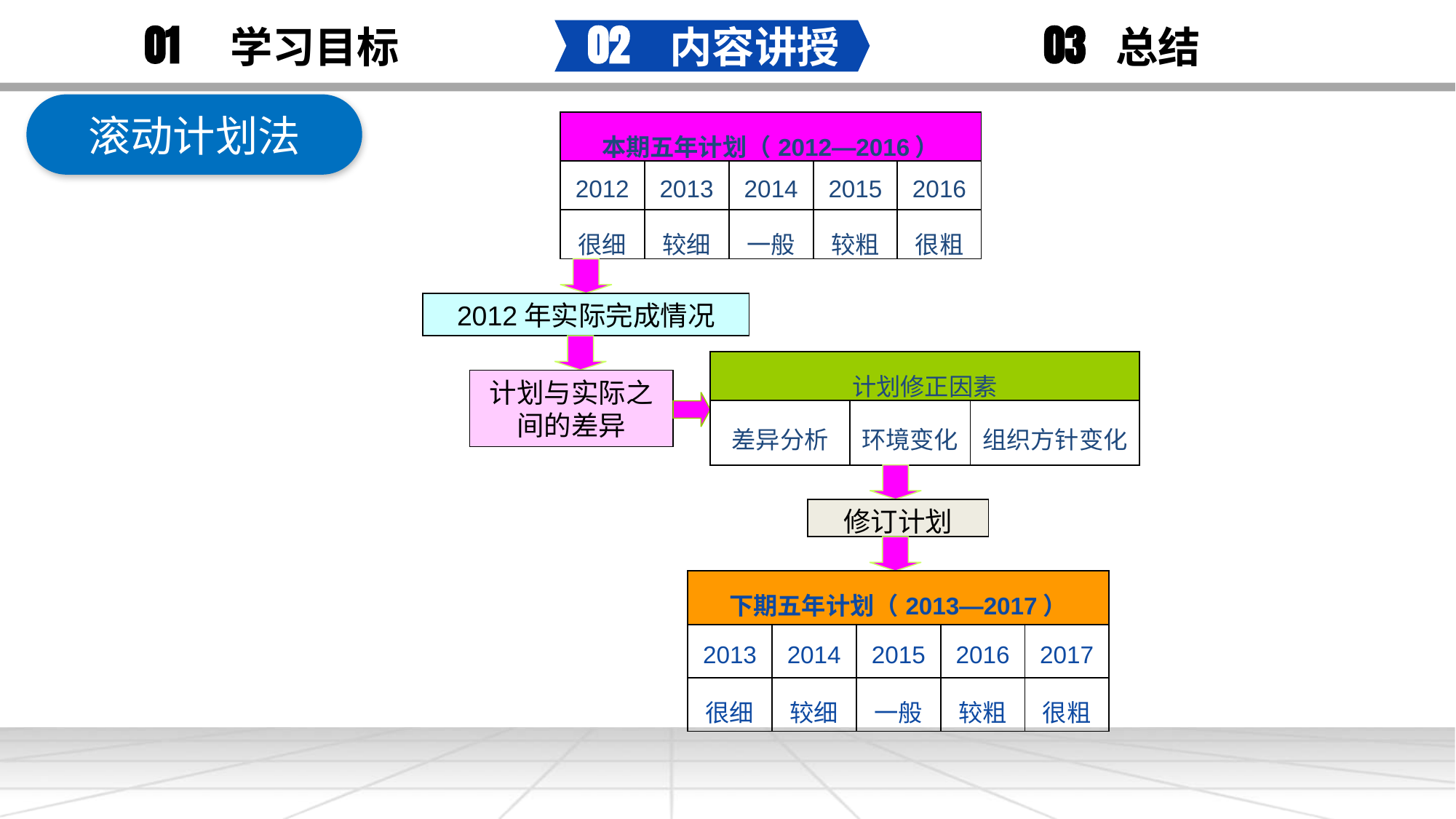

02   内容讲授
03  总结
01    学习目标

滚动计划法
滚动计划法
| 本期五年计划（2012—2016） |  |  |  |  |
| --- | --- | --- | --- | --- |
| 2012 | 2013 | 2014 | 2015 | 2016 |
| 很细 | 较细 | 一般 | 较粗 | 很粗 |
决策的含义
添加
标题

2012年实际完成情况

| 计划修正因素 |  |  |
| --- | --- | --- |
| 差异分析 | 环境变化 | 组织方针变化 |
计划与实际之间的差异

修订计划

| 下期五年计划（2013—2017） |  |  |  |  |
| --- | --- | --- | --- | --- |
| 2013 | 2014 | 2015 | 2016 | 2017 |
| 很细 | 较细 | 一般 | 较粗 | 很粗 |